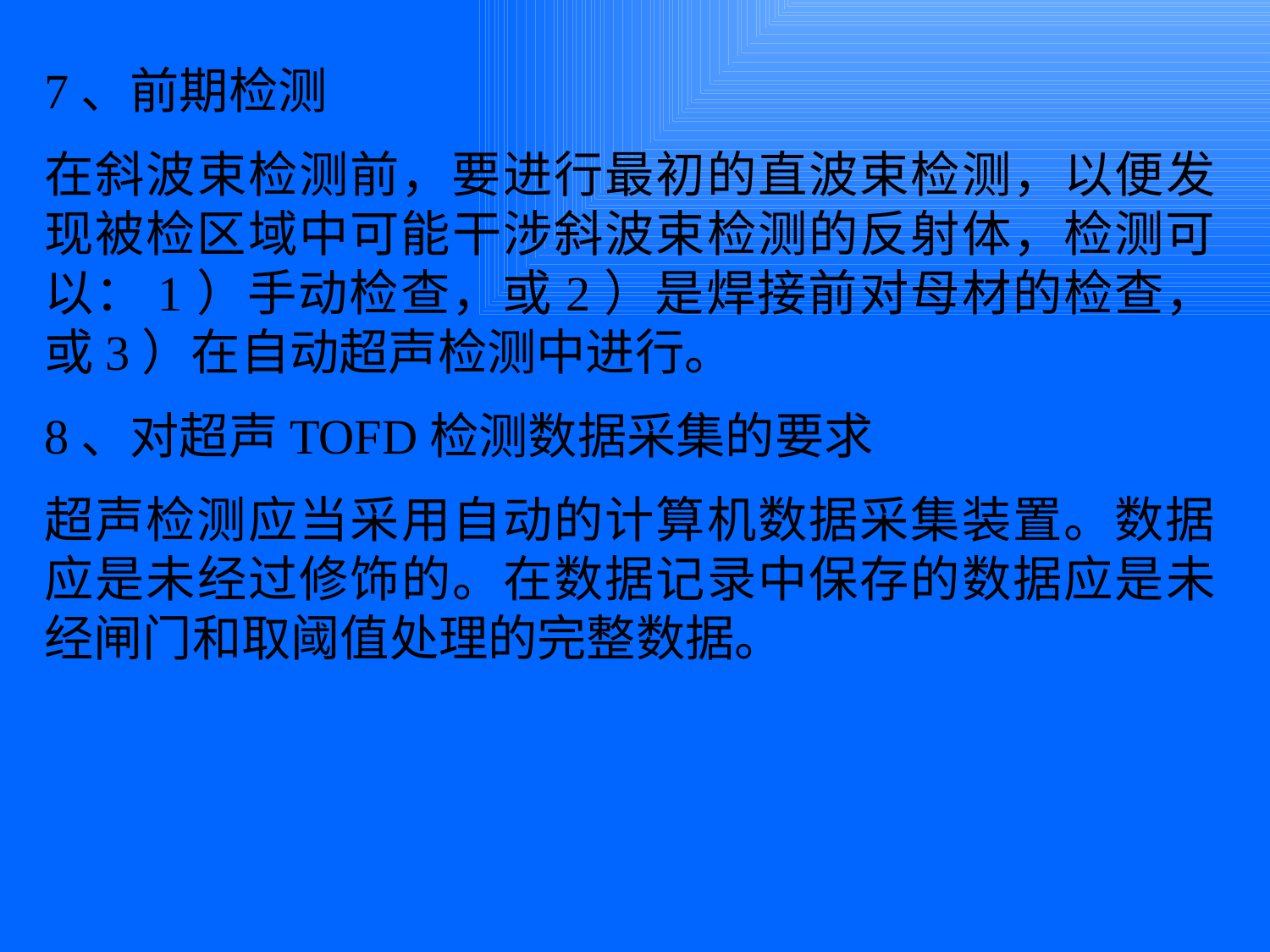

7、前期检测
在斜波束检测前，要进行最初的直波束检测，以便发现被检区域中可能干涉斜波束检测的反射体，检测可以：1）手动检查，或2）是焊接前对母材的检查， 或3）在自动超声检测中进行。
8、对超声TOFD检测数据采集的要求
超声检测应当采用自动的计算机数据采集装置。数据应是未经过修饰的。在数据记录中保存的数据应是未经闸门和取阈值处理的完整数据。